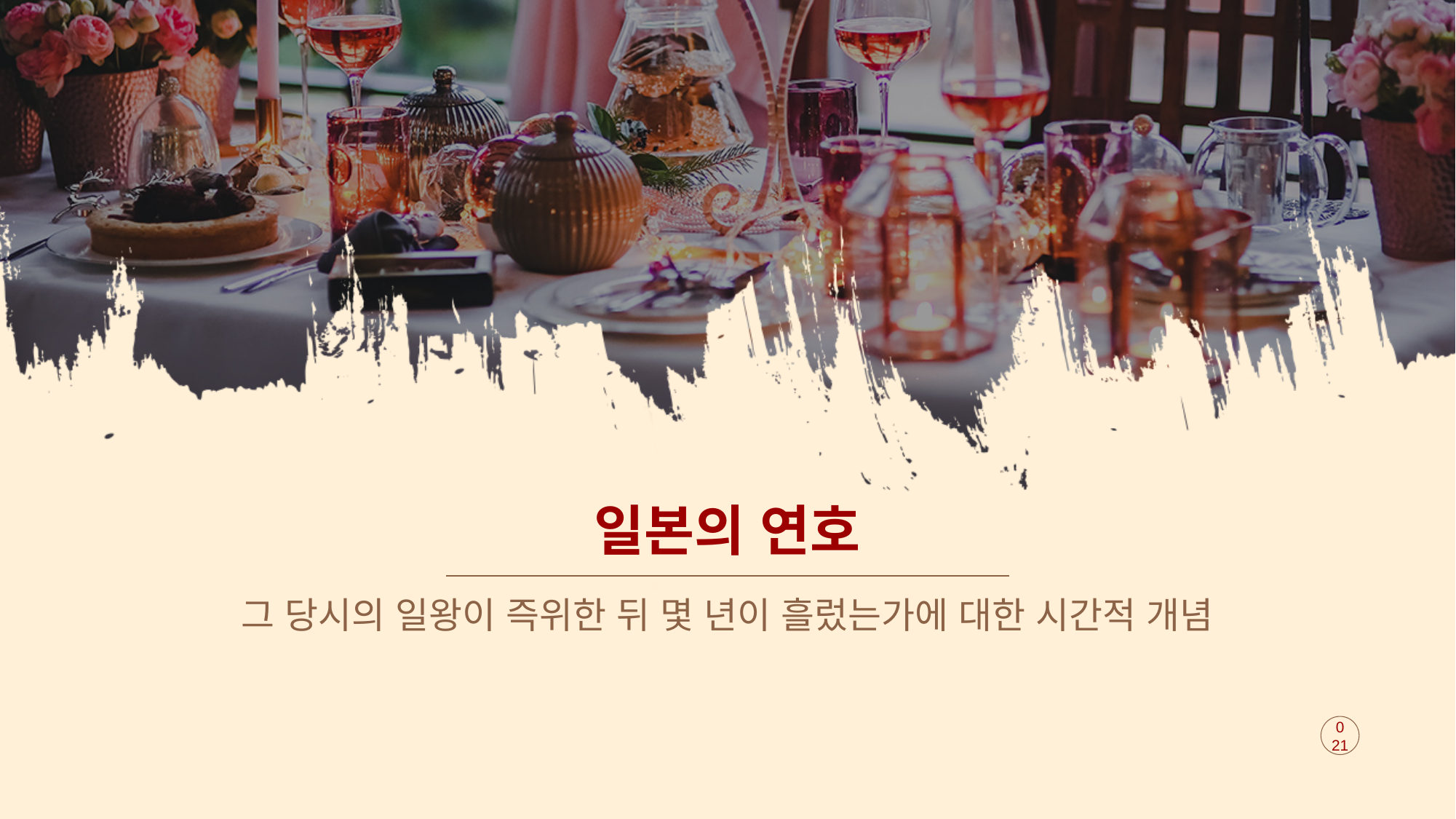

# 일본의 연호
그 당시의 일왕이 즉위한 뒤 몇 년이 흘렀는가에 대한 시간적 개념
021